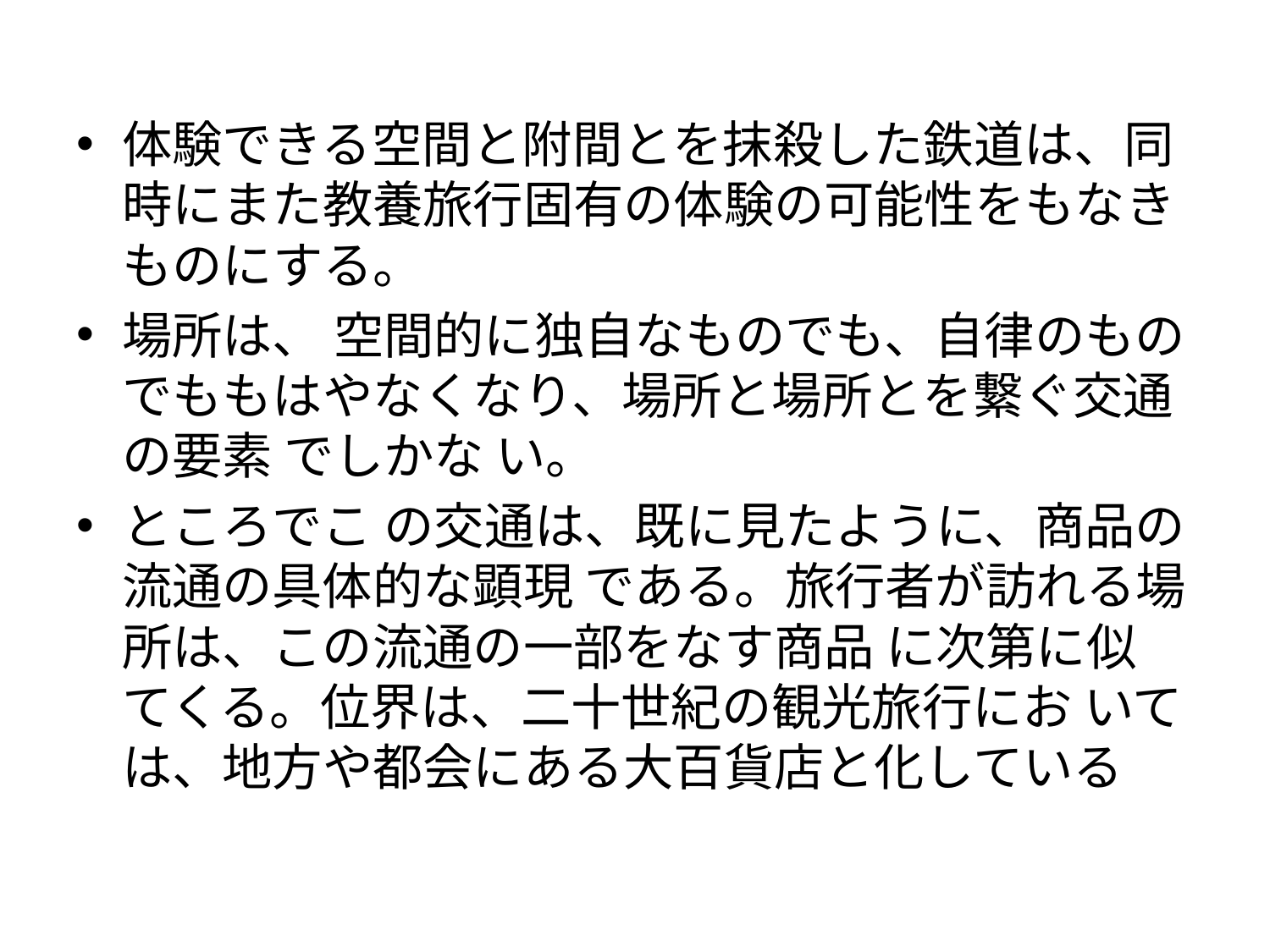

体験できる空間と附間とを抹殺した鉄道は、同時にまた教養旅行固有の体験の可能性をもなきものにする。
場所は、 空間的に独自なものでも、自律のものでももはやなくなり、場所と場所とを繋ぐ交通 の要素 でしかな い。
ところでこ の交通は、既に見たように、商品の流通の具体的な顕現 である。旅行者が訪れる場所は、この流通の一部をなす商品 に次第に似 てくる。位界は、二十世紀の観光旅行にお いては、地方や都会にある大百貨店と化している